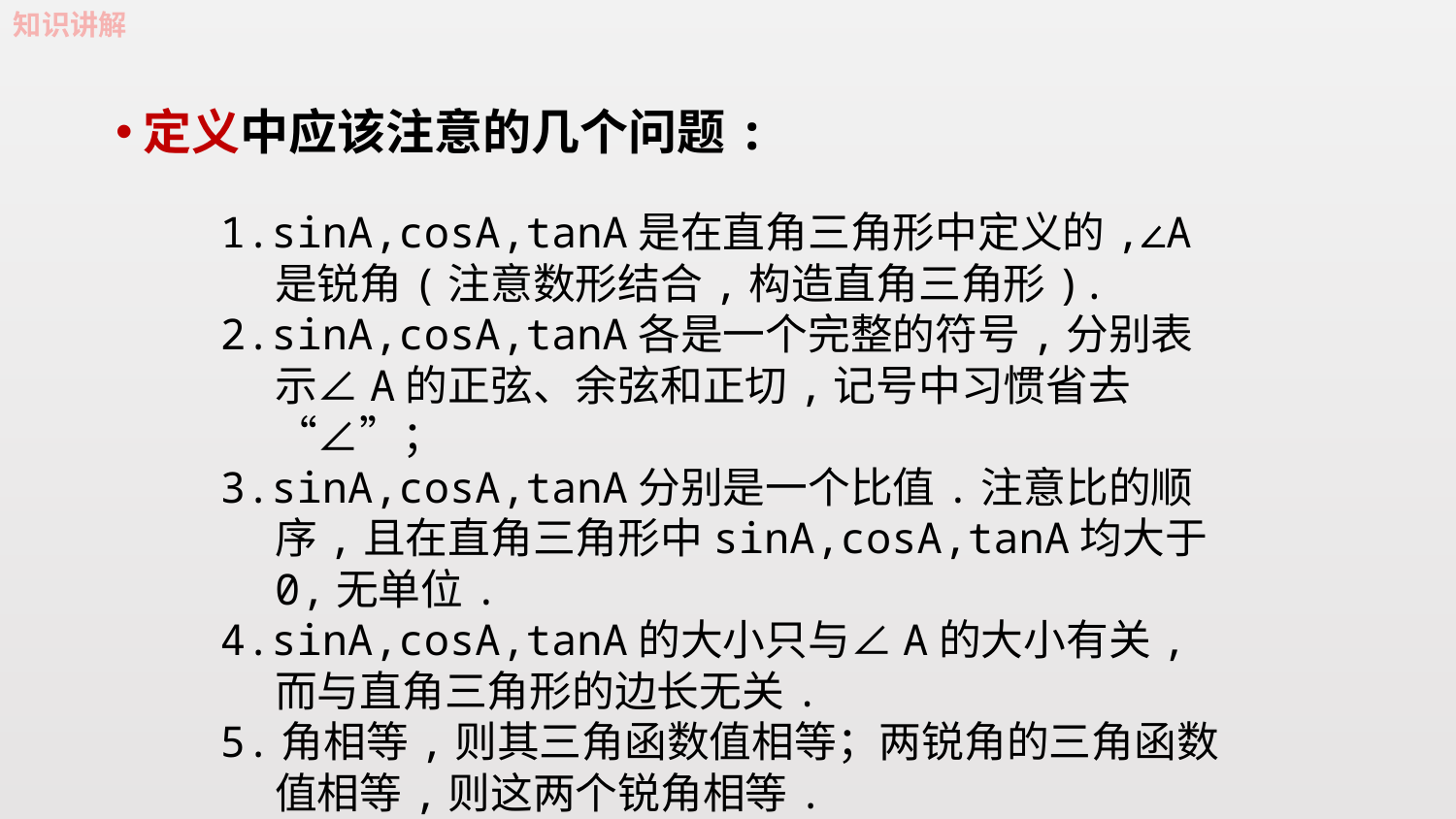

知识讲解
定义中应该注意的几个问题:
1.sinA,cosA,tanA是在直角三角形中定义的,∠A是锐角(注意数形结合,构造直角三角形).
2.sinA,cosA,tanA各是一个完整的符号,分别表示∠A的正弦、余弦和正切,记号中习惯省去“∠”；
3.sinA,cosA,tanA分别是一个比值.注意比的顺序,且在直角三角形中sinA,cosA,tanA均大于0,无单位.
4.sinA,cosA,tanA的大小只与∠A的大小有关,而与直角三角形的边长无关.
5.角相等,则其三角函数值相等；两锐角的三角函数值相等,则这两个锐角相等.